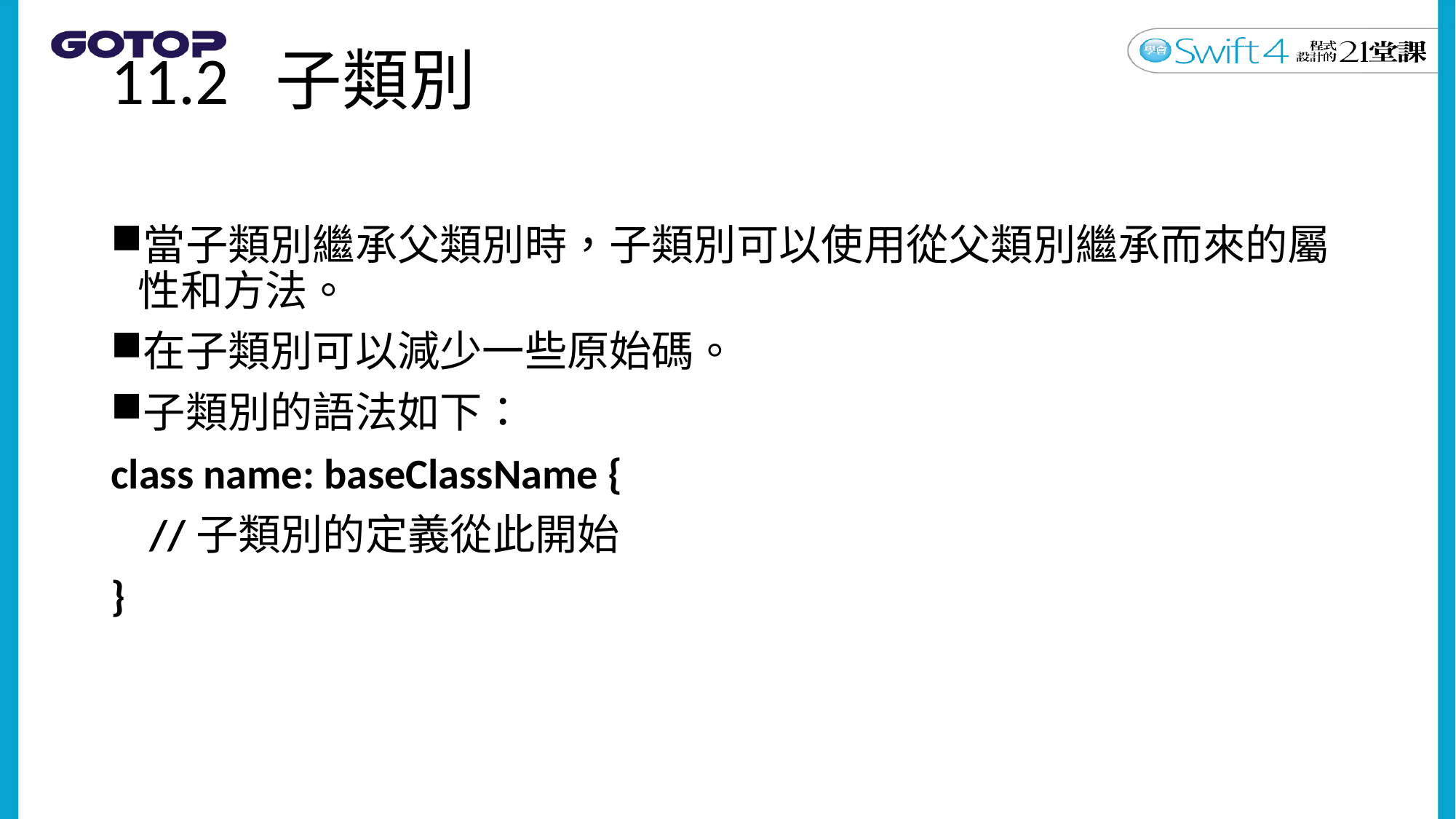

# 11.2  子類別
當子類別繼承父類別時，子類別可以使用從父類別繼承而來的屬性和方法。
在子類別可以減少一些原始碼。
子類別的語法如下：
class name: baseClassName {
    //子類別的定義從此開始
}